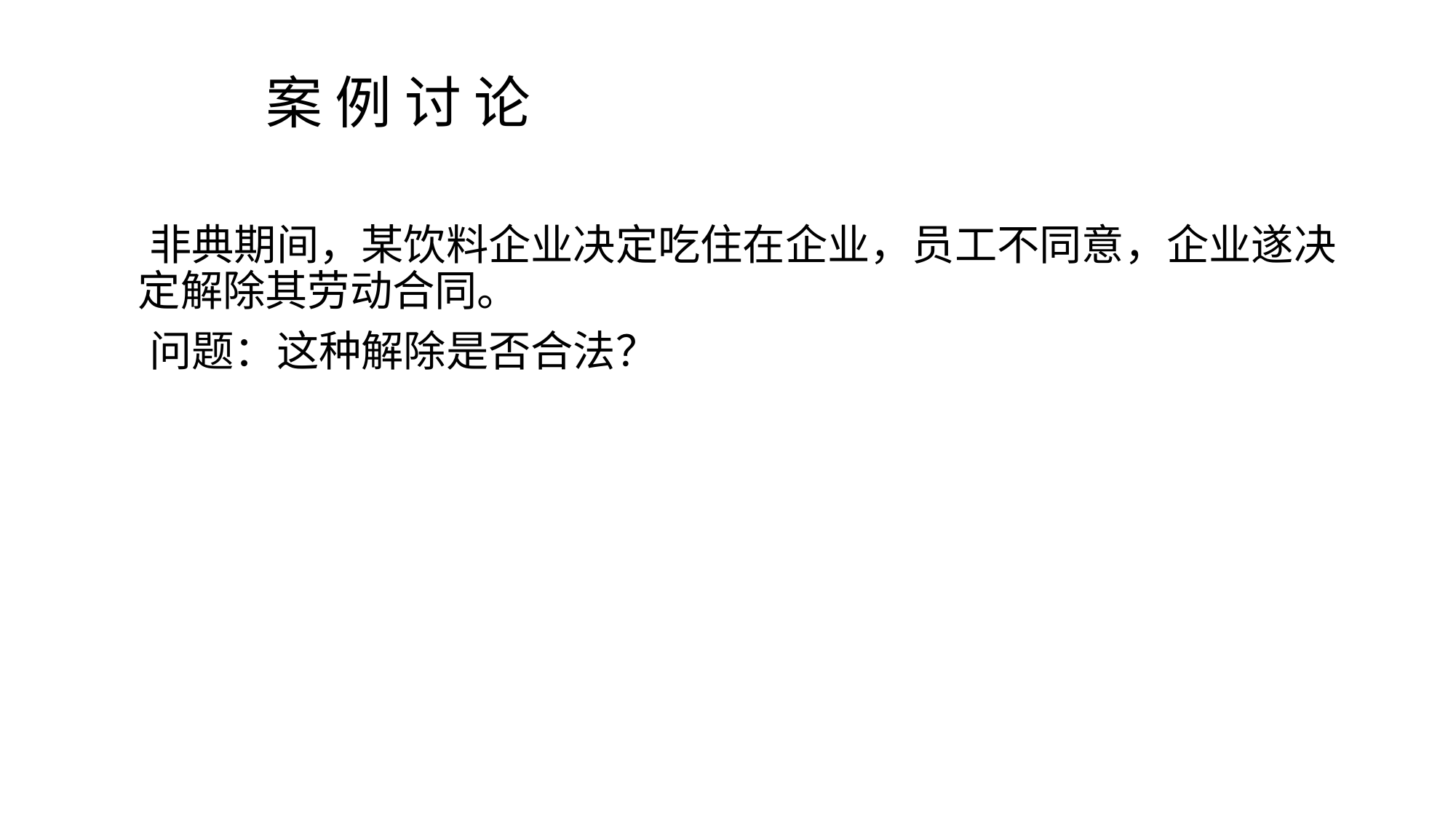

# 案 例 讨 论
   非典期间，某饮料企业决定吃住在企业，员工不同意，企业遂决定解除其劳动合同。
   问题：这种解除是否合法？